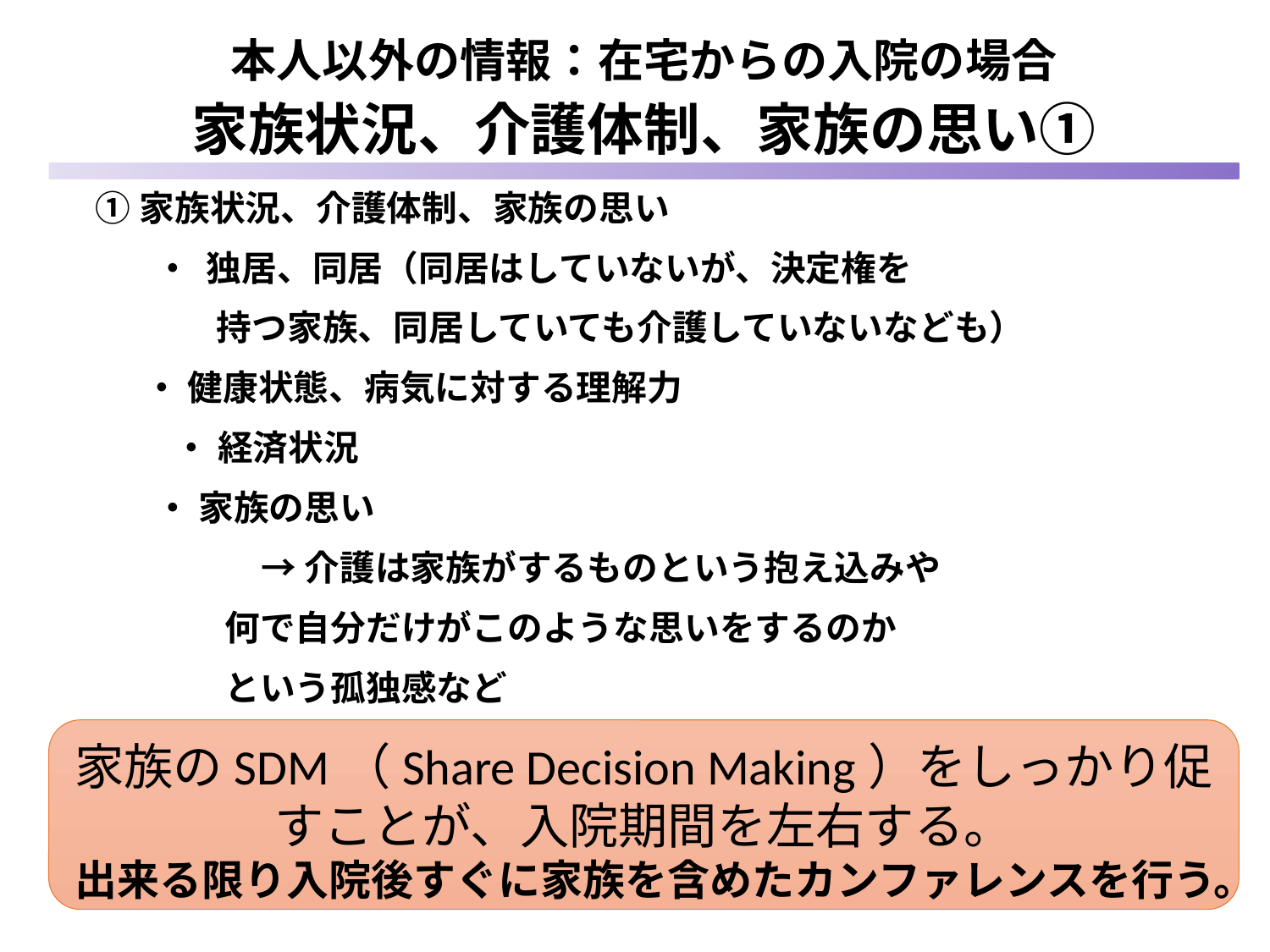

本人以外の情報：在宅からの入院の場合
家族状況、介護体制、家族の思い①

①家族状況、介護体制、家族の思い
　   ・  独居、同居（同居はしていないが、決定権を
              持つ家族、同居していても介護していないなども）
     ・ 健康状態、病気に対する理解力
　　 ・ 経済状況
　   ・ 家族の思い
　　　　   → 介護は家族がするものという抱え込みや
               何で自分だけがこのような思いをするのか
               という孤独感など

家族のSDM（Share Decision Making）をしっかり促すことが、入院期間を左右する。
出来る限り入院後すぐに家族を含めたカンファレンスを行う。